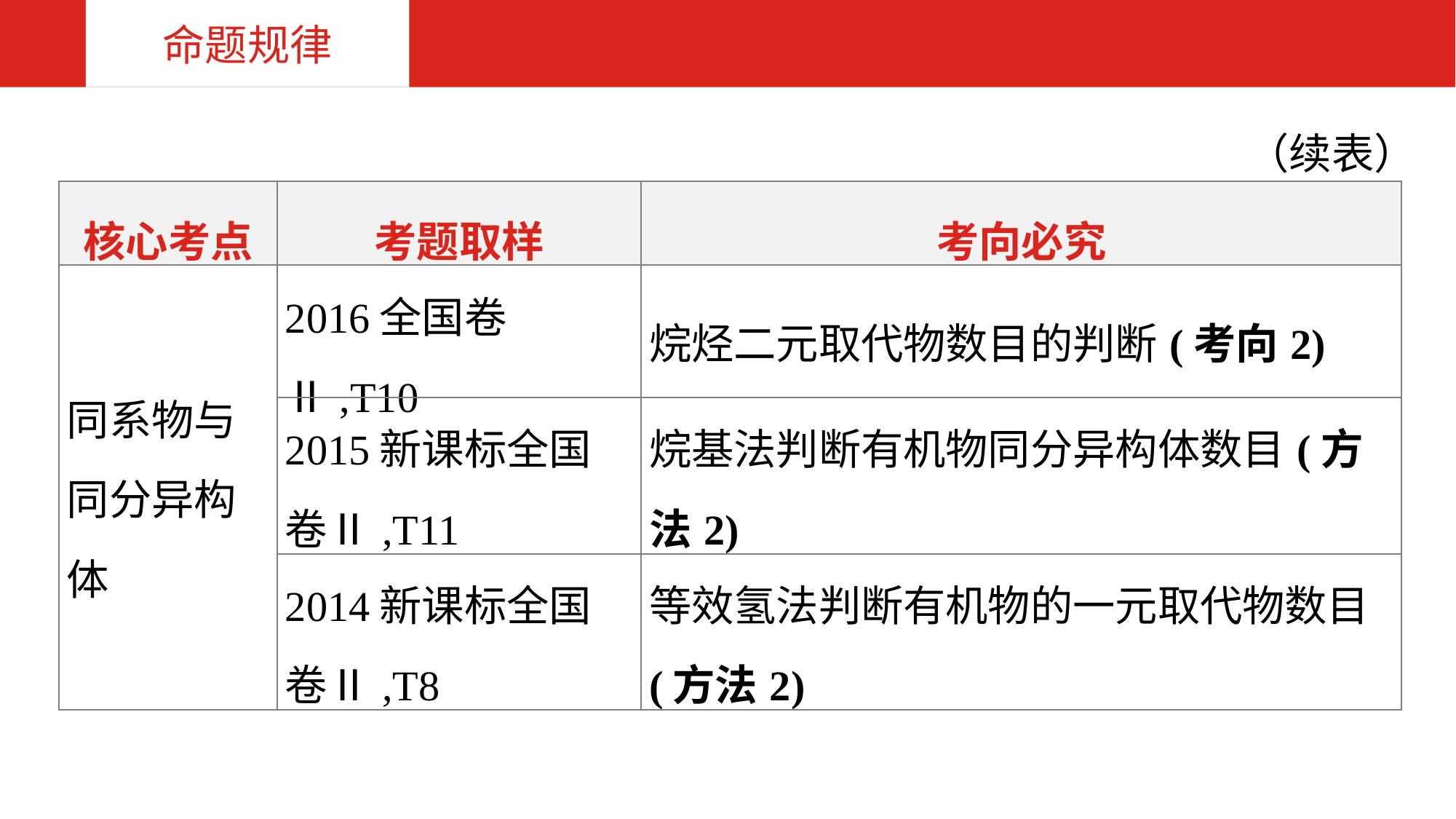

命题规律
（续表）
| 核心考点 | 考题取样 | 考向必究 |
| --- | --- | --- |
| 同系物与同分异构体 | 2016全国卷Ⅱ,T10 | 烷烃二元取代物数目的判断(考向2) |
|  | 2015新课标全国卷Ⅱ,T11 | 烷基法判断有机物同分异构体数目(方法2) |
|  | 2014新课标全国卷Ⅱ,T8 | 等效氢法判断有机物的一元取代物数目(方法2) |